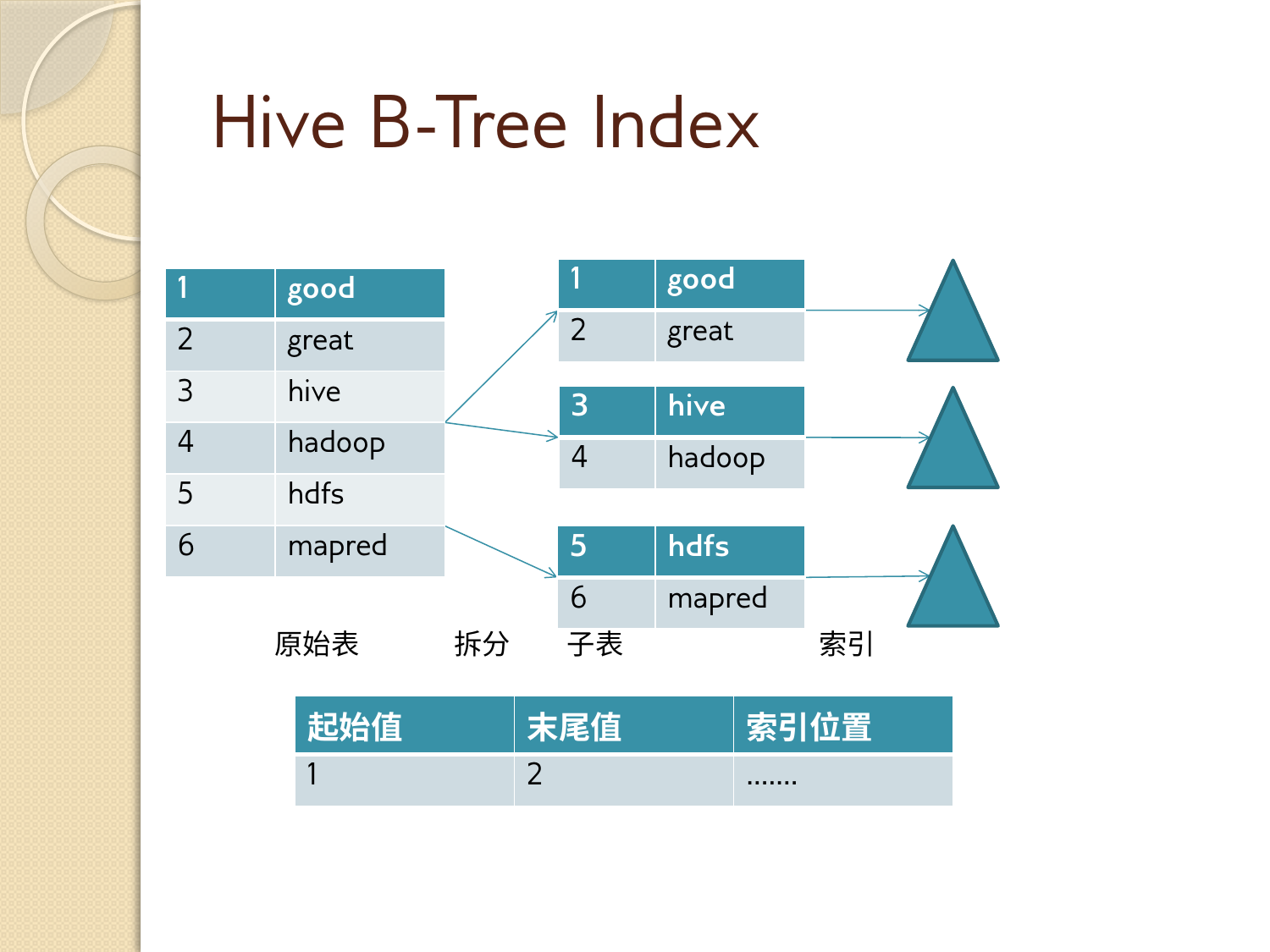

# Hive B-Tree Index

   原始表               拆分         子表                               索引
| 1 | good |
| --- | --- |
| 2 | great |

| 1 | good |
| --- | --- |
| 2 | great |
| 3 | hive |
| 4 | hadoop |
| 5 | hdfs |
| 6 | mapred |
| 3 | hive |
| --- | --- |
| 4 | hadoop |

| 5 | hdfs |
| --- | --- |
| 6 | mapred |

| 起始值 | 末尾值 | 索引位置 |
| --- | --- | --- |
| 1 | 2 | ……. |